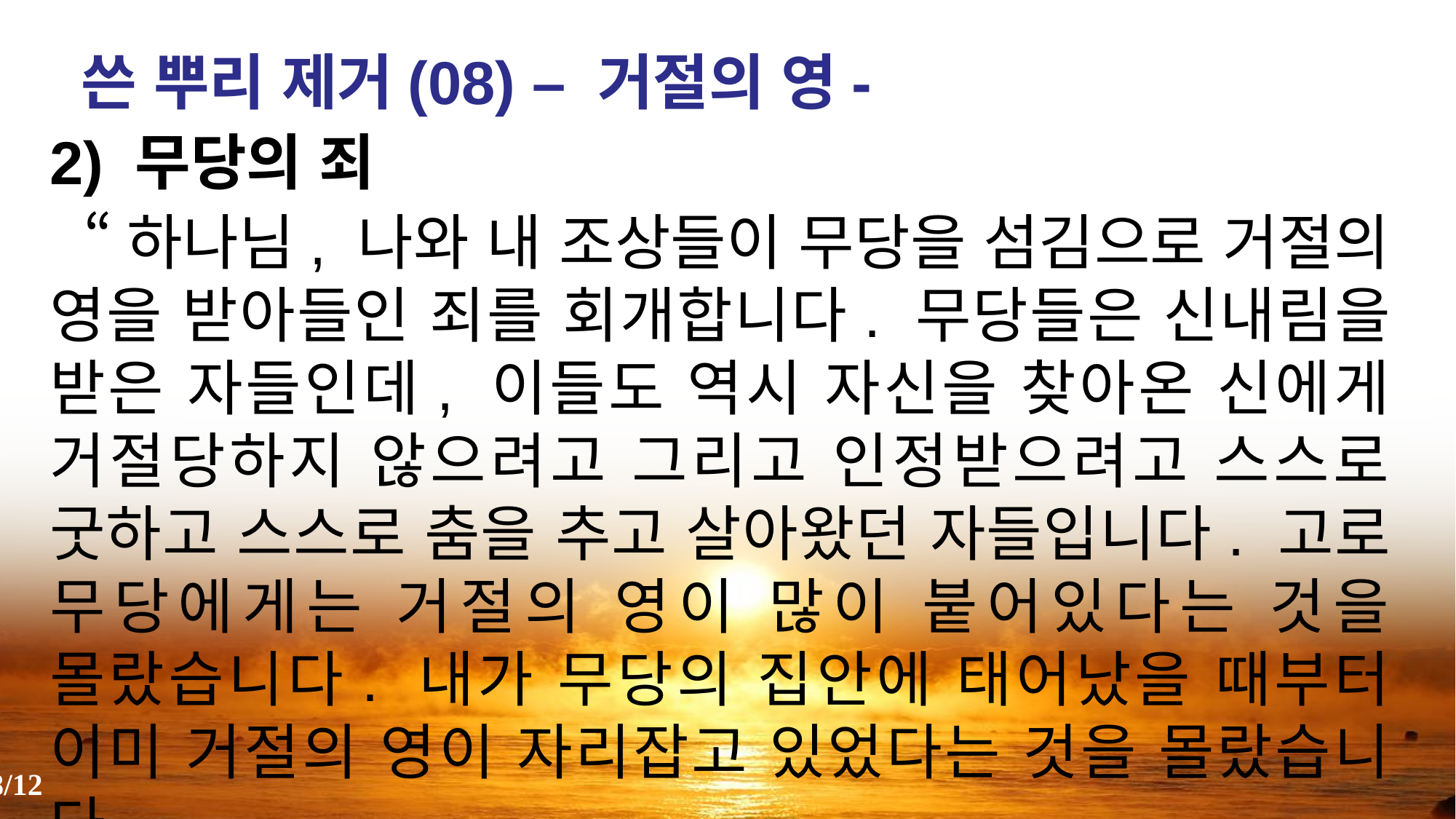

쓴 뿌리 제거(08) – 거절의 영-
2) 무당의 죄
  “하나님, 나와 내 조상들이 무당을 섬김으로 거절의 영을 받아들인 죄를 회개합니다. 무당들은 신내림을 받은 자들인데, 이들도 역시 자신을 찾아온 신에게 거절당하지 않으려고 그리고 인정받으려고 스스로 굿하고 스스로 춤을 추고 살아왔던 자들입니다. 고로 무당에게는 거절의 영이 많이 붙어있다는 것을 몰랐습니다. 내가 무당의 집안에 태어났을 때부터 이미 거절의 영이 자리잡고 있었다는 것을 몰랐습니다.